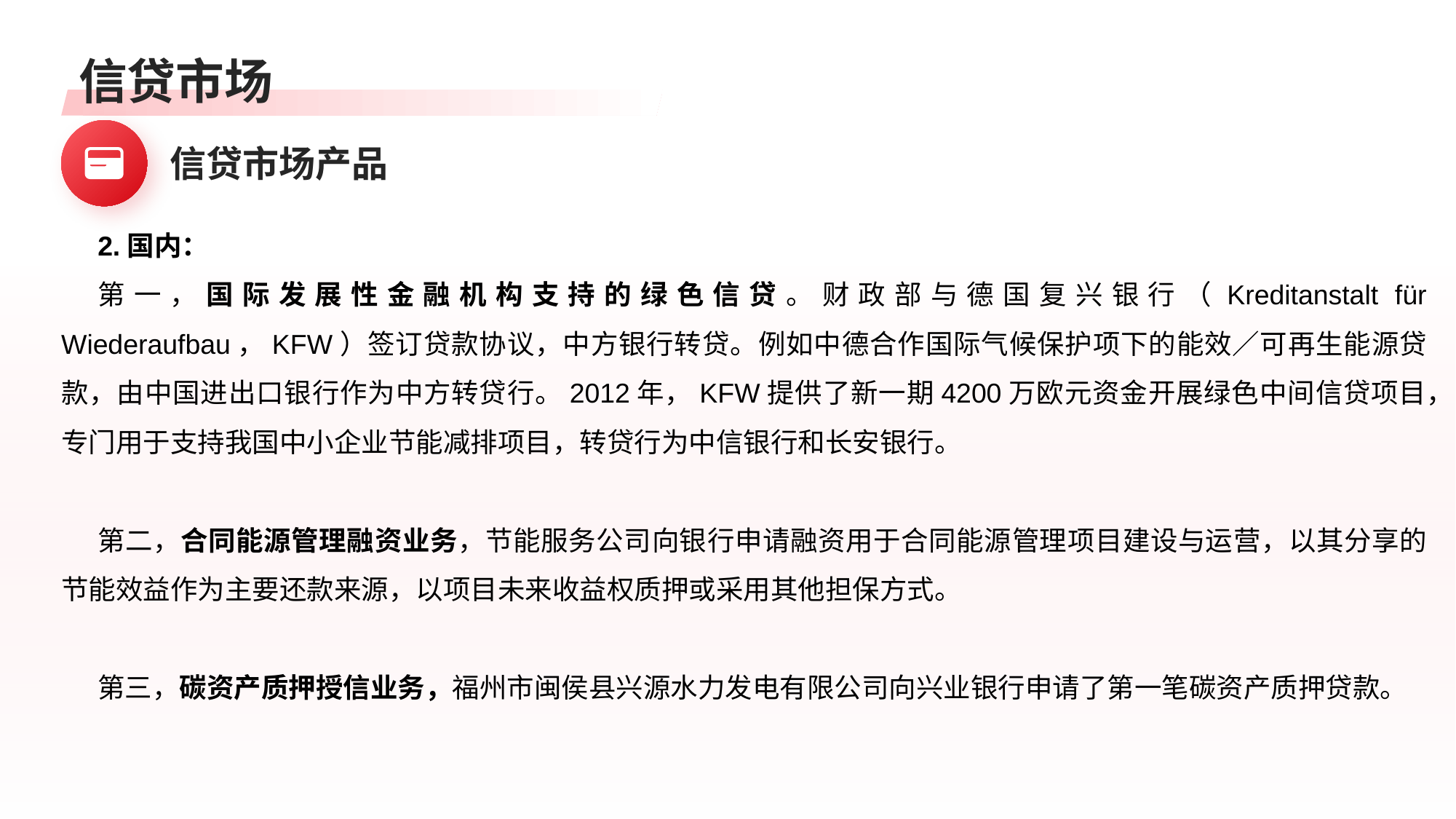

信贷市场

信贷市场产品

2.国内：
第一，国际发展性金融机构支持的绿色信贷。财政部与德国复兴银行（Kreditanstalt für Wiederaufbau，KFW）签订贷款协议，中方银行转贷。例如中德合作国际气候保护项下的能效／可再生能源贷款，由中国进出口银行作为中方转贷行。2012年，KFW提供了新一期4200万欧元资金开展绿色中间信贷项目，专门用于支持我国中小企业节能减排项目，转贷行为中信银行和长安银行。

第二，合同能源管理融资业务，节能服务公司向银行申请融资用于合同能源管理项目建设与运营，以其分享的节能效益作为主要还款来源，以项目未来收益权质押或采用其他担保方式。

第三，碳资产质押授信业务，福州市闽侯县兴源水力发电有限公司向兴业银行申请了第一笔碳资产质押贷款。